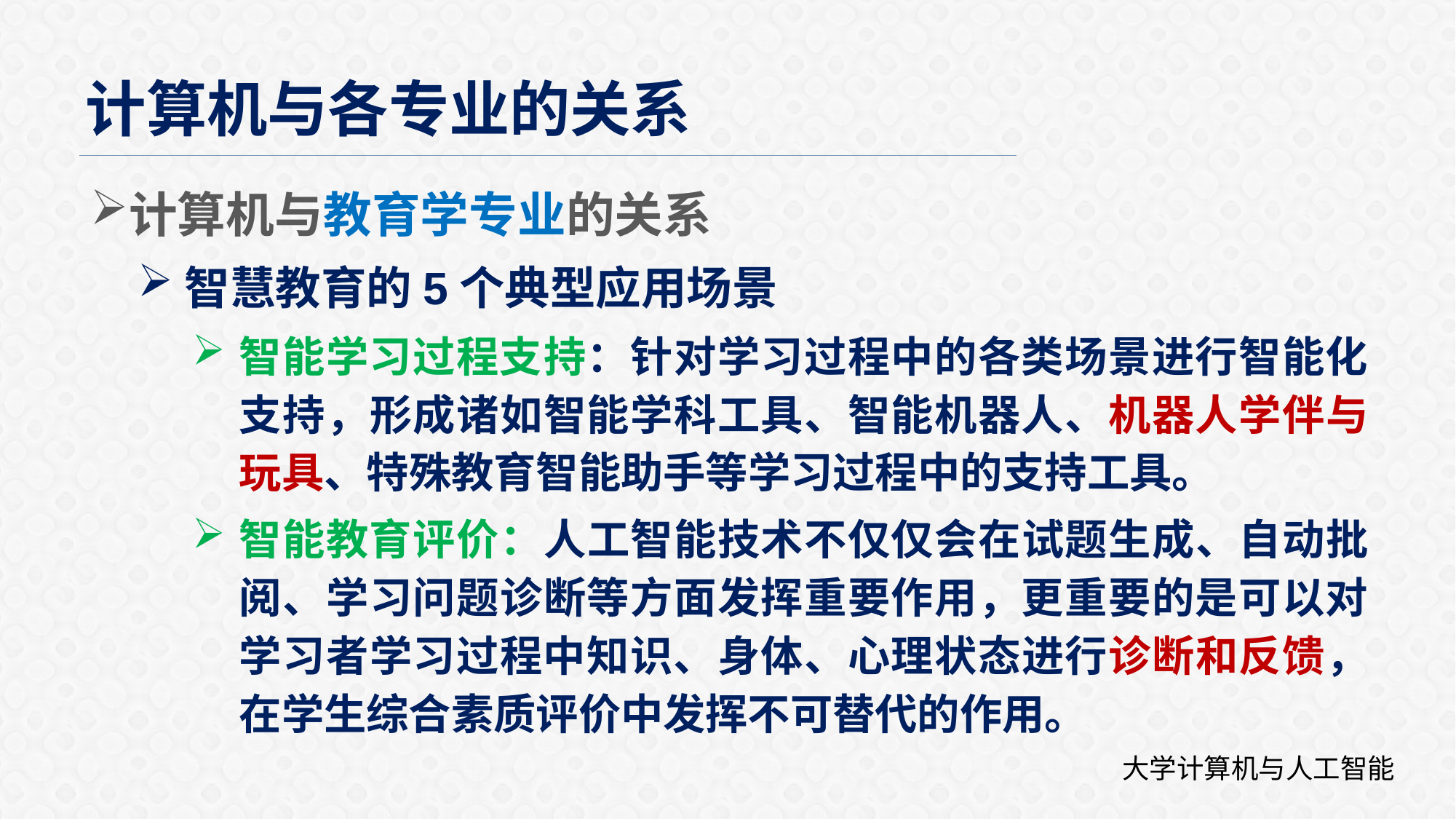

计算机与各专业的关系
计算机与教育学专业的关系
智慧教育的5个典型应用场景
智能学习过程支持：针对学习过程中的各类场景进行智能化支持，形成诸如智能学科工具、智能机器人、机器人学伴与玩具、特殊教育智能助手等学习过程中的支持工具。
智能教育评价：人工智能技术不仅仅会在试题生成、自动批阅、学习问题诊断等方面发挥重要作用，更重要的是可以对学习者学习过程中知识、身体、心理状态进行诊断和反馈，在学生综合素质评价中发挥不可替代的作用。